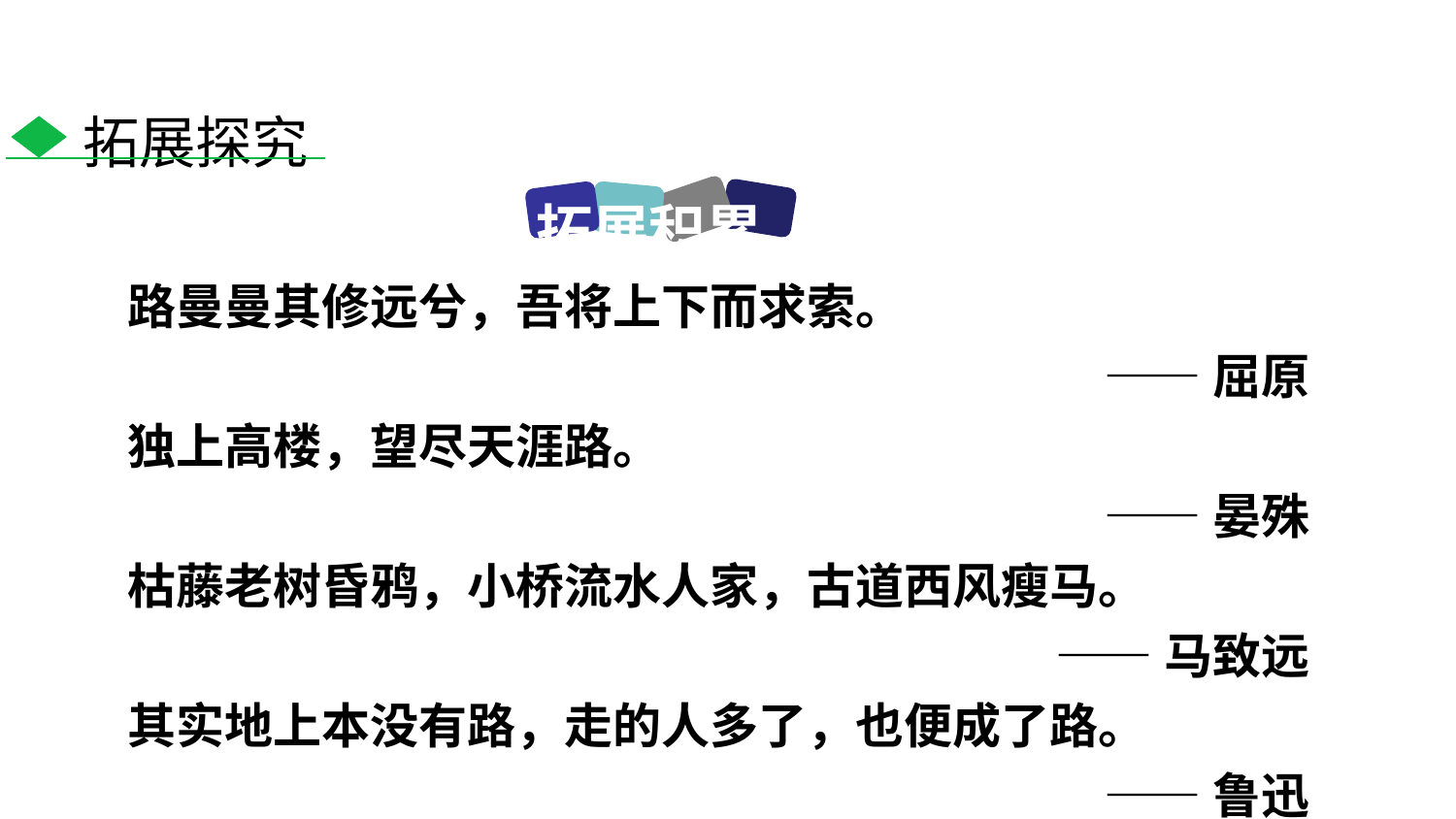

拓展探究

拓展积累

路曼曼其修远兮，吾将上下而求索。
——屈原
独上高楼，望尽天涯路。
——晏殊
枯藤老树昏鸦，小桥流水人家，古道西风瘦马。
——马致远
其实地上本没有路，走的人多了，也便成了路。
——鲁迅